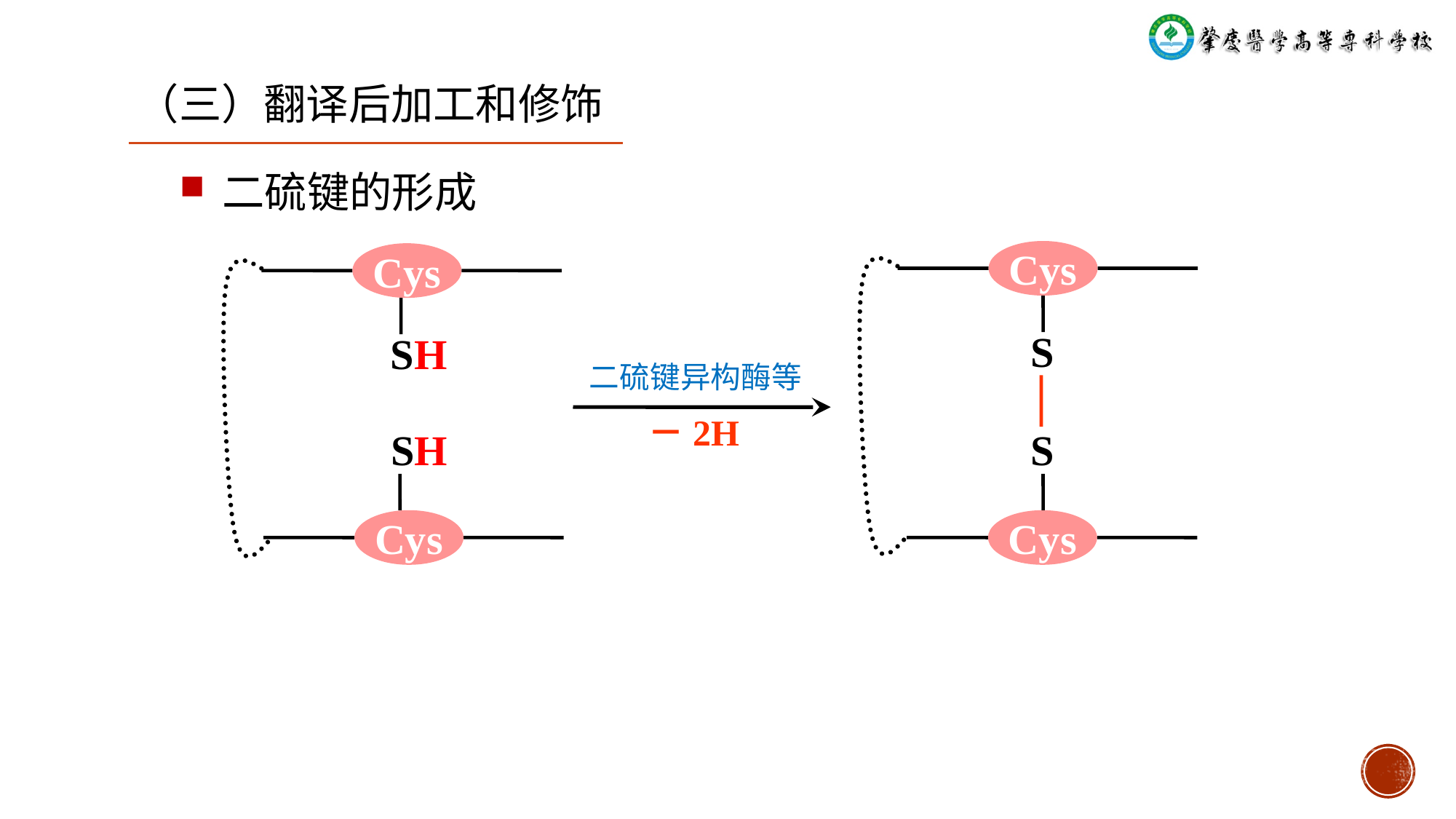

（三）翻译后加工和修饰
二硫键的形成
Cys
Cys

S
SH
二硫键异构酶等

－2H

SH
S

Cys
Cys